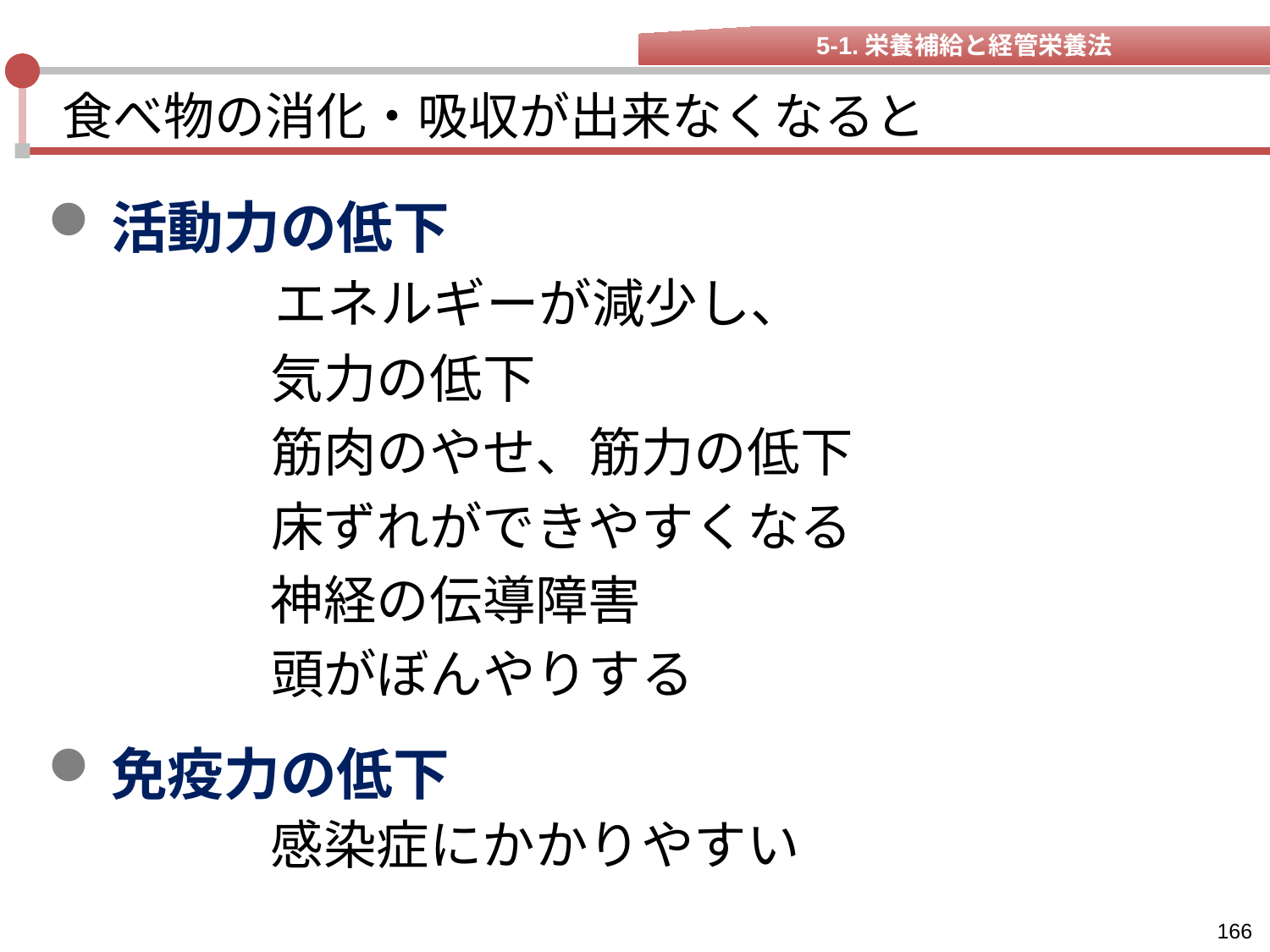

5-1.栄養補給と経管栄養法
# 食べ物の消化・吸収が出来なくなると
活動力の低下
　 　　　エネルギーが減少し、
　　 　　気力の低下
　　 　　筋肉のやせ、筋力の低下
　　 　　床ずれができやすくなる
　　 　　神経の伝導障害
　　 　　頭がぼんやりする

免疫力の低下
　　 　　感染症にかかりやすい
166